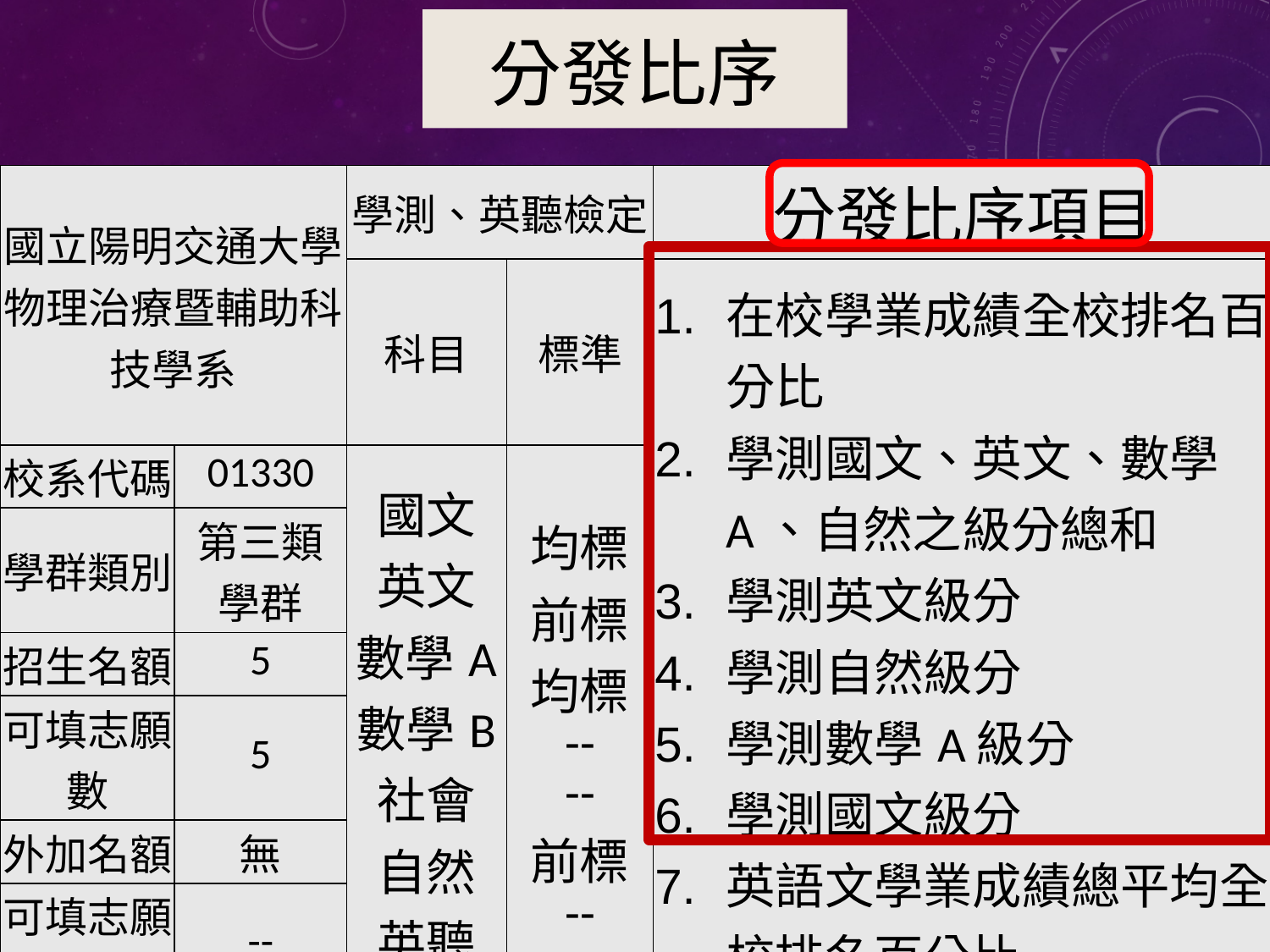

分發比序

| 國立陽明交通大學 物理治療暨輔助科技學系 |  | 學測、英聽檢定 |  | 分發比序項目 |
| --- | --- | --- | --- | --- |
|  |  | 科目 | 標準 | 在校學業成績全校排名百分比 學測國文、英文、數學A、自然之級分總和 學測英文級分 學測自然級分 學測數學A級分 學測國文級分 英語文學業成績總平均全校排名百分比 |
| 校系代碼 | 01330 | 國文 英文 數學A 數學B 社會 自然 英聽 | 均標 前標 均標 -- -- 前標 -- |  |
| 學群類別 | 第三類學群 |  |  |  |
| 招生名額 | 5 |  |  |  |
| 可填志願數 | 5 |  |  |  |
| 外加名額 | 無 |  |  |  |
| 可填志願數 | -- |  |  |  |